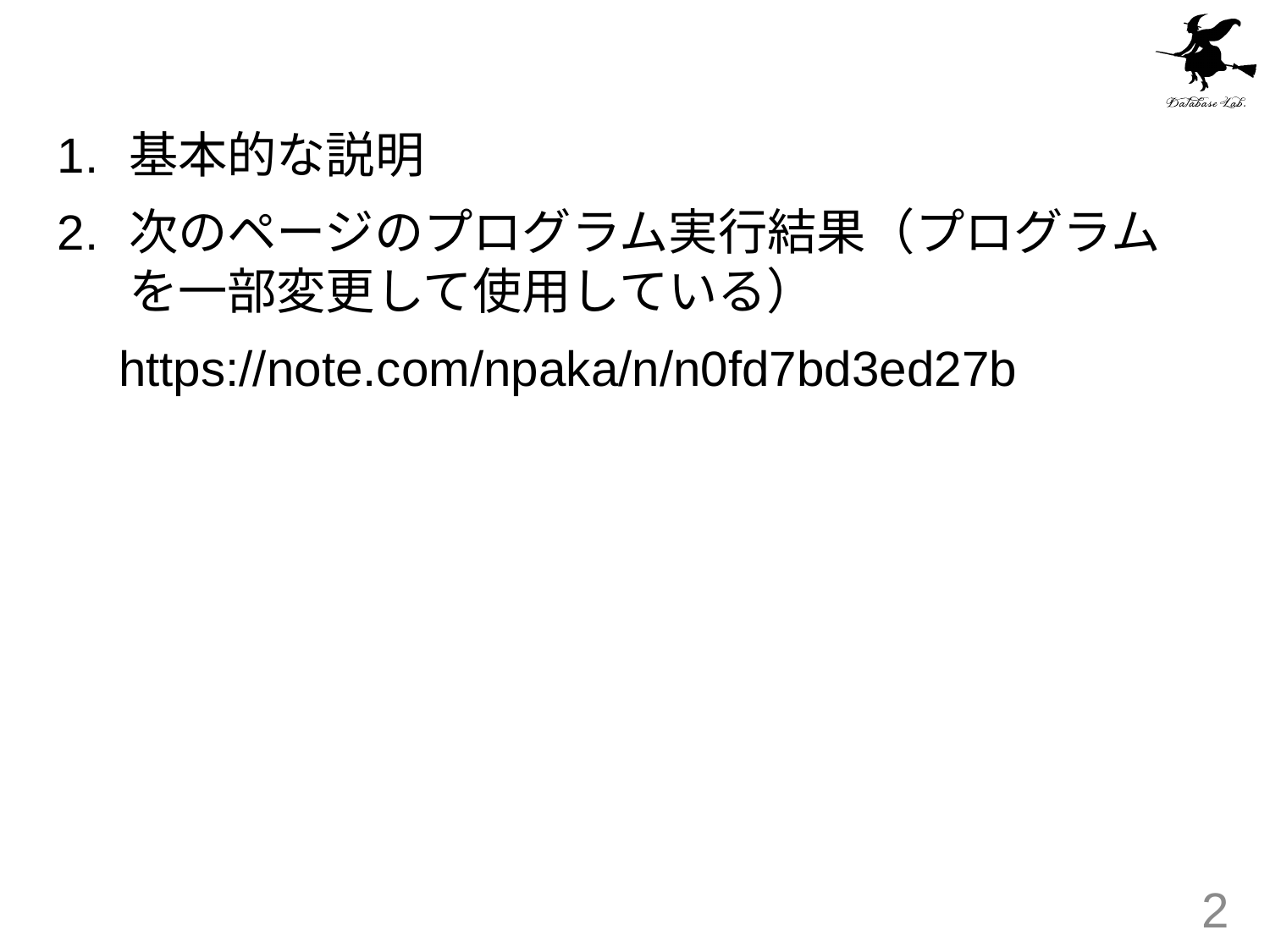

#
基本的な説明
次のページのプログラム実行結果（プログラムを一部変更して使用している）
　https://note.com/npaka/n/n0fd7bd3ed27b
2